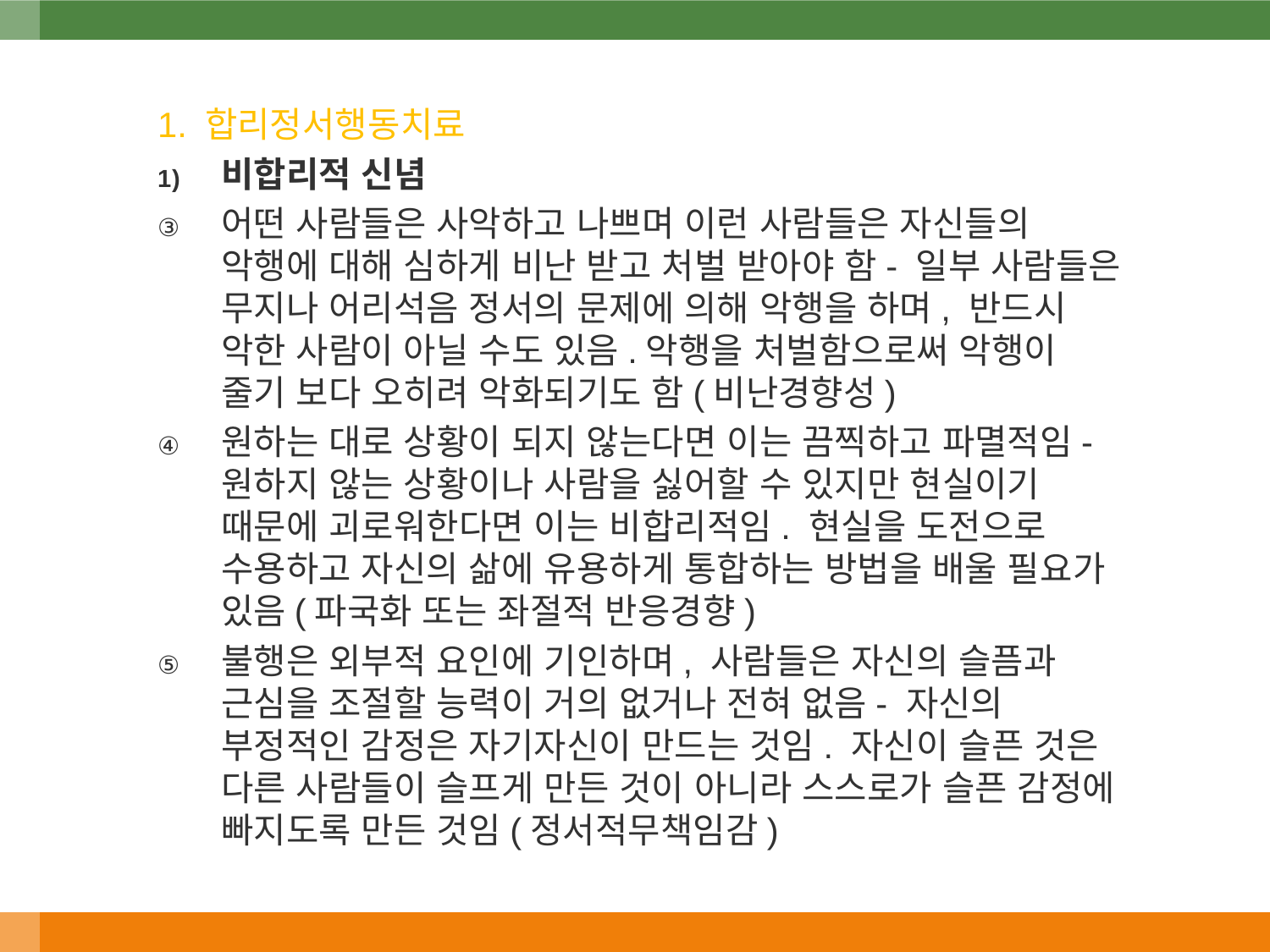

1. 합리정서행동치료
비합리적 신념
어떤 사람들은 사악하고 나쁘며 이런 사람들은 자신들의 악행에 대해 심하게 비난 받고 처벌 받아야 함- 일부 사람들은 무지나 어리석음 정서의 문제에 의해 악행을 하며, 반드시 악한 사람이 아닐 수도 있음.악행을 처벌함으로써 악행이 줄기 보다 오히려 악화되기도 함(비난경향성)
원하는 대로 상황이 되지 않는다면 이는 끔찍하고 파멸적임- 원하지 않는 상황이나 사람을 싫어할 수 있지만 현실이기 때문에 괴로워한다면 이는 비합리적임. 현실을 도전으로 수용하고 자신의 삶에 유용하게 통합하는 방법을 배울 필요가 있음(파국화 또는 좌절적 반응경향)
불행은 외부적 요인에 기인하며, 사람들은 자신의 슬픔과 근심을 조절할 능력이 거의 없거나 전혀 없음- 자신의 부정적인 감정은 자기자신이 만드는 것임. 자신이 슬픈 것은 다른 사람들이 슬프게 만든 것이 아니라 스스로가 슬픈 감정에 빠지도록 만든 것임(정서적무책임감)